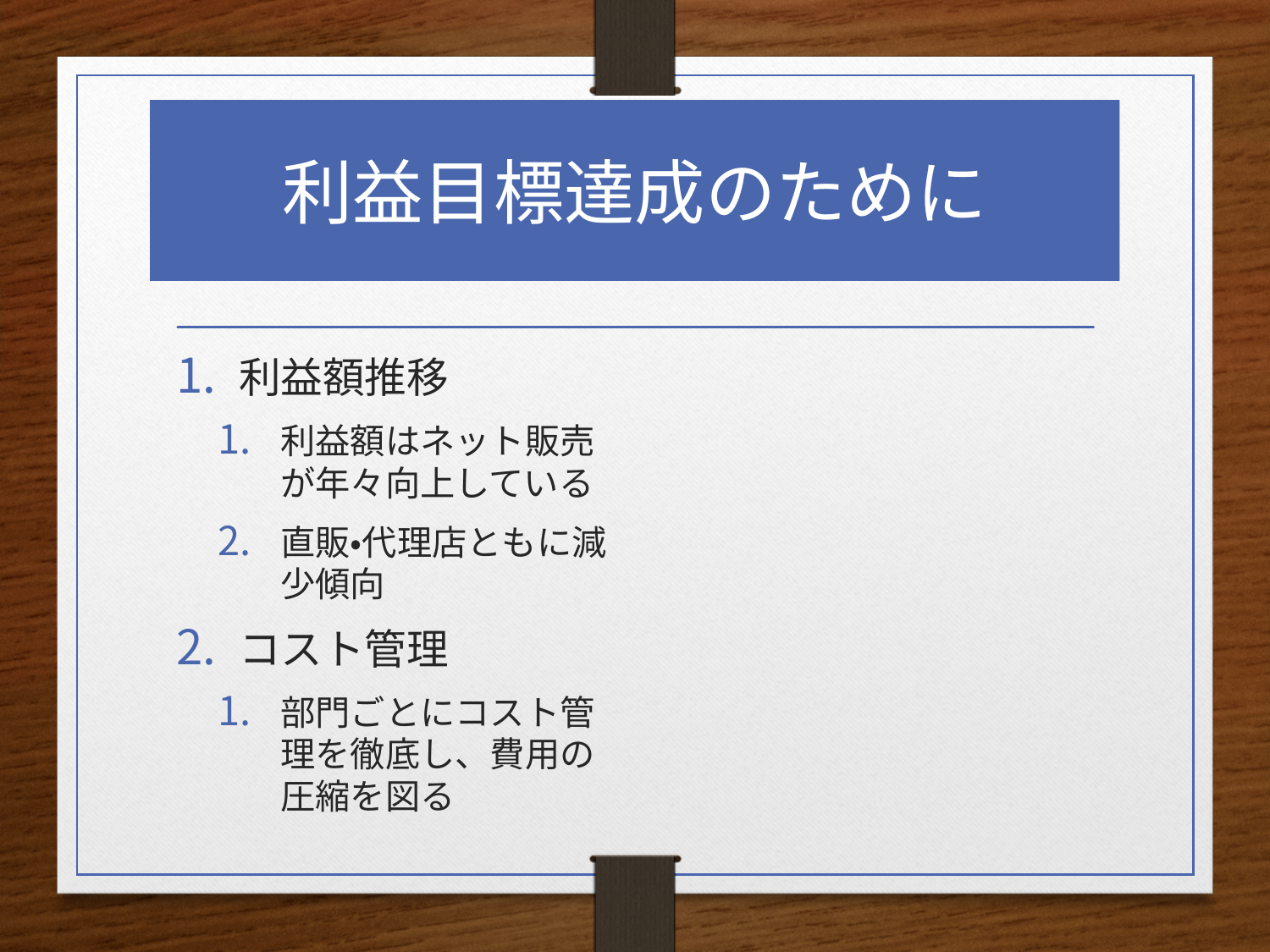

# 利益目標達成のために
利益額推移
利益額はネット販売が年々向上している
直販・代理店ともに減少傾向
コスト管理
部門ごとにコスト管理を徹底し、費用の圧縮を図る